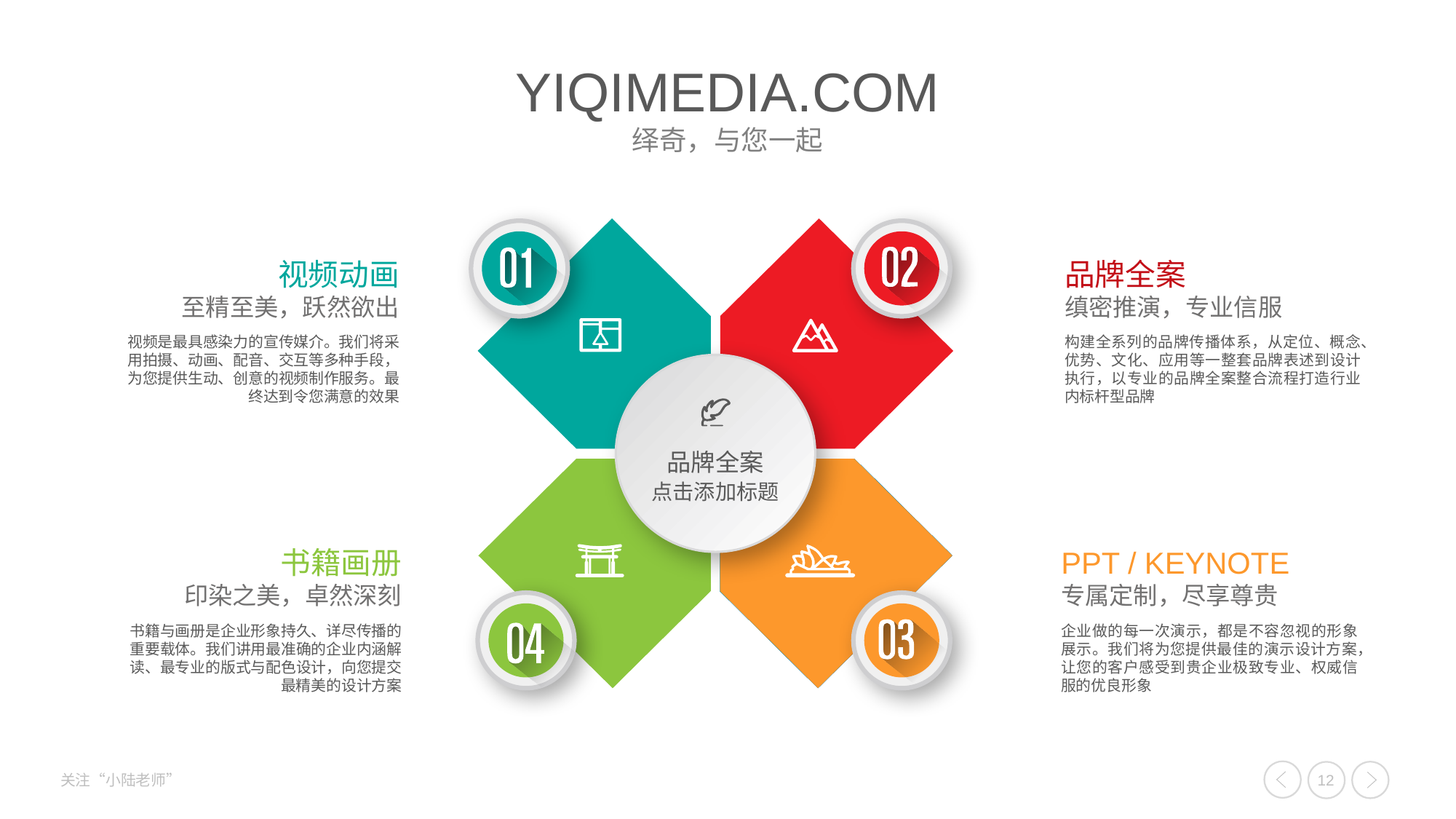

视频动画
至精至美，跃然欲出
视频是最具感染力的宣传媒介。我们将采用拍摄、动画、配音、交互等多种手段，为您提供生动、创意的视频制作服务。最终达到令您满意的效果
品牌全案
缜密推演，专业信服
构建全系列的品牌传播体系，从定位、概念、优势、文化、应用等一整套品牌表述到设计执行，以专业的品牌全案整合流程打造行业内标杆型品牌

品牌全案

点击添加标题
书籍画册
印染之美，卓然深刻
书籍与画册是企业形象持久、详尽传播的重要载体。我们讲用最准确的企业内涵解读、最专业的版式与配色设计，向您提交最精美的设计方案
PPT / KEYNOTE
专属定制，尽享尊贵
企业做的每一次演示，都是不容忽视的形象展示。我们将为您提供最佳的演示设计方案，让您的客户感受到贵企业极致专业、权威信服的优良形象